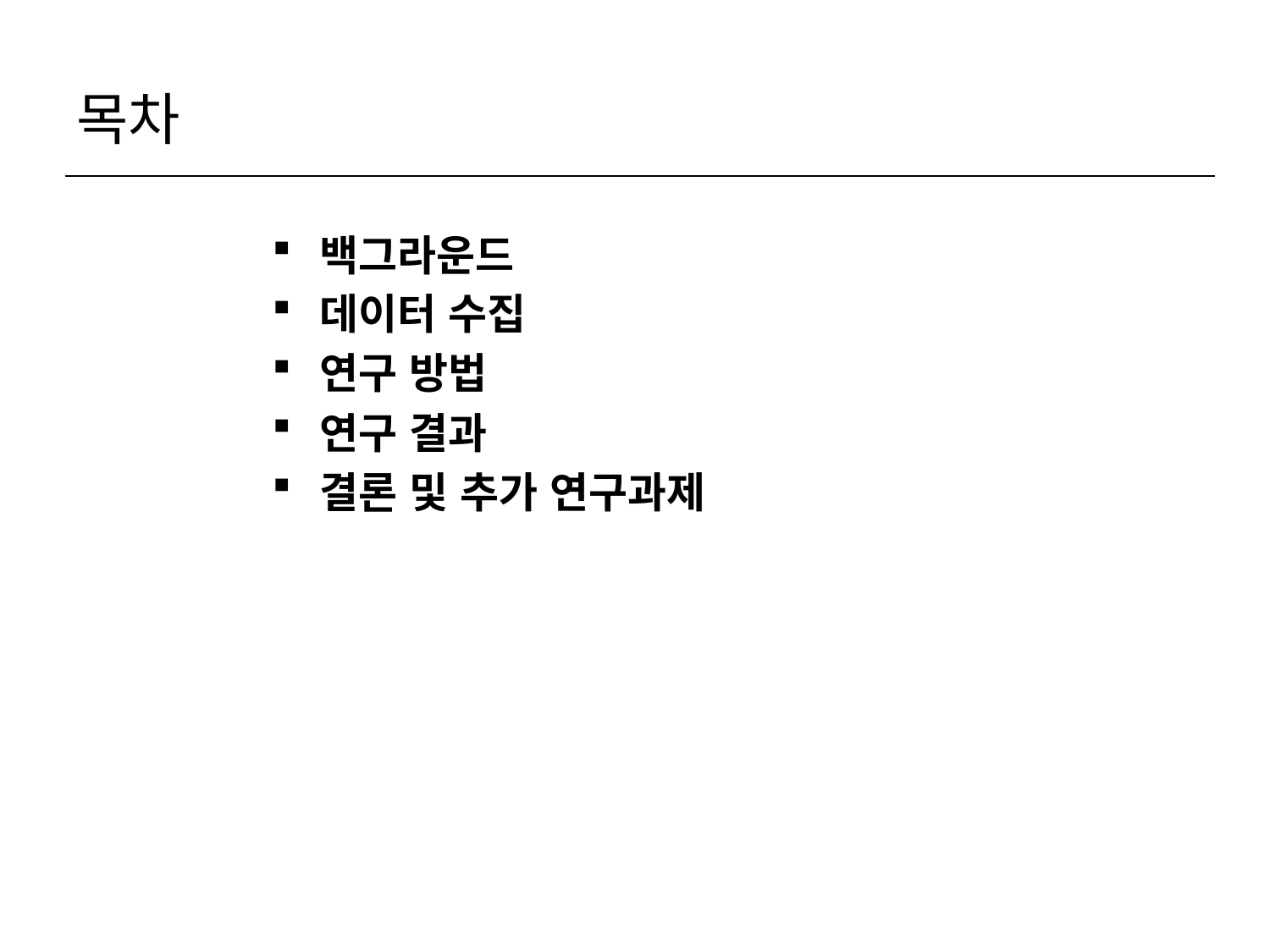

# 목차
백그라운드
데이터 수집
연구 방법
연구 결과
결론 및 추가 연구과제